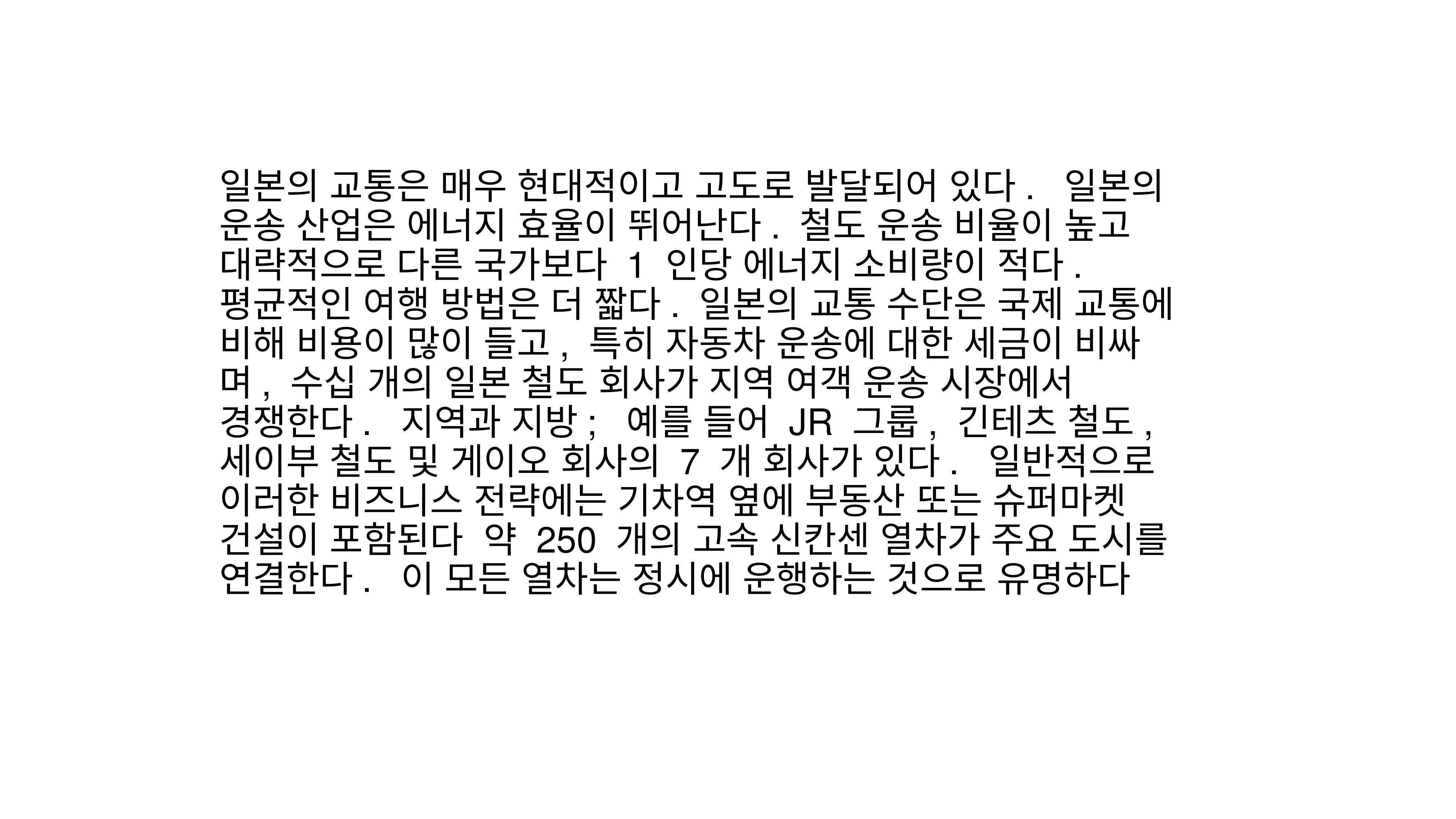

일본의 교통은 매우 현대적이고 고도로 발달되어 있다.  일본의 운송 산업은 에너지 효율이 뛰어난다. 철도 운송 비율이 높고 대략적으로 다른 국가보다 1 인당 에너지 소비량이 적다.  평균적인 여행 방법은 더 짧다. 일본의 교통 수단은 국제 교통에 비해 비용이 많이 들고, 특히 자동차 운송에 대한 세금이 비싸며, 수십 개의 일본 철도 회사가 지역 여객 운송 시장에서 경쟁한다.  지역과 지방;  예를 들어 JR 그룹, 긴테츠 철도, 세이부 철도 및 게이오 회사의 7 개 회사가 있다.  일반적으로 이러한 비즈니스 전략에는 기차역 옆에 부동산 또는 슈퍼마켓 건설이 포함된다  약 250 개의 고속 신칸센 열차가 주요 도시를 연결한다.  이 모든 열차는 정시에 운행하는 것으로 유명하다